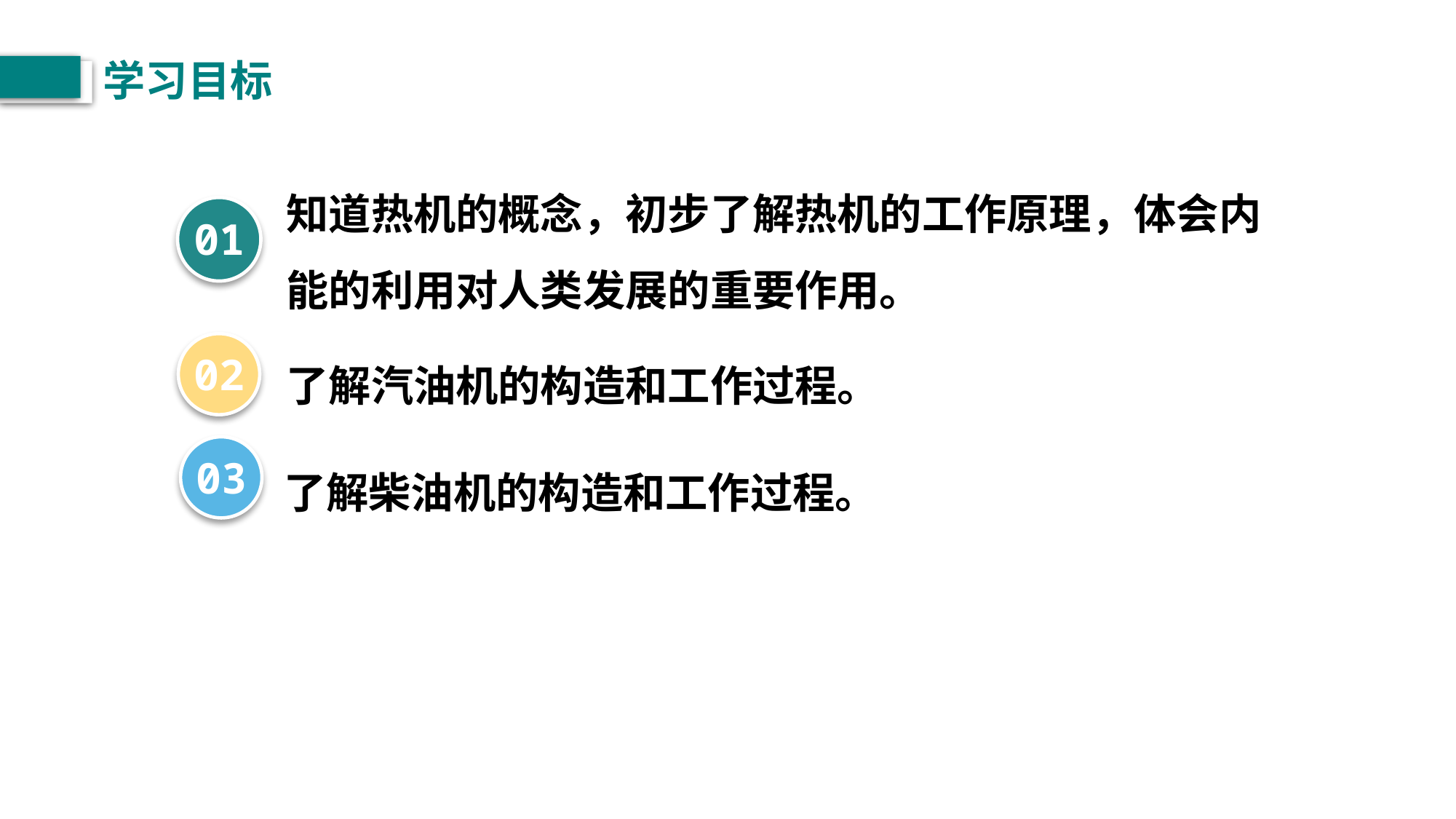

学习目标

知道热机的概念，初步了解热机的工作原理，体会内能的利用对人类发展的重要作用。

01
了解汽油机的构造和工作过程。

02

03
了解柴油机的构造和工作过程。